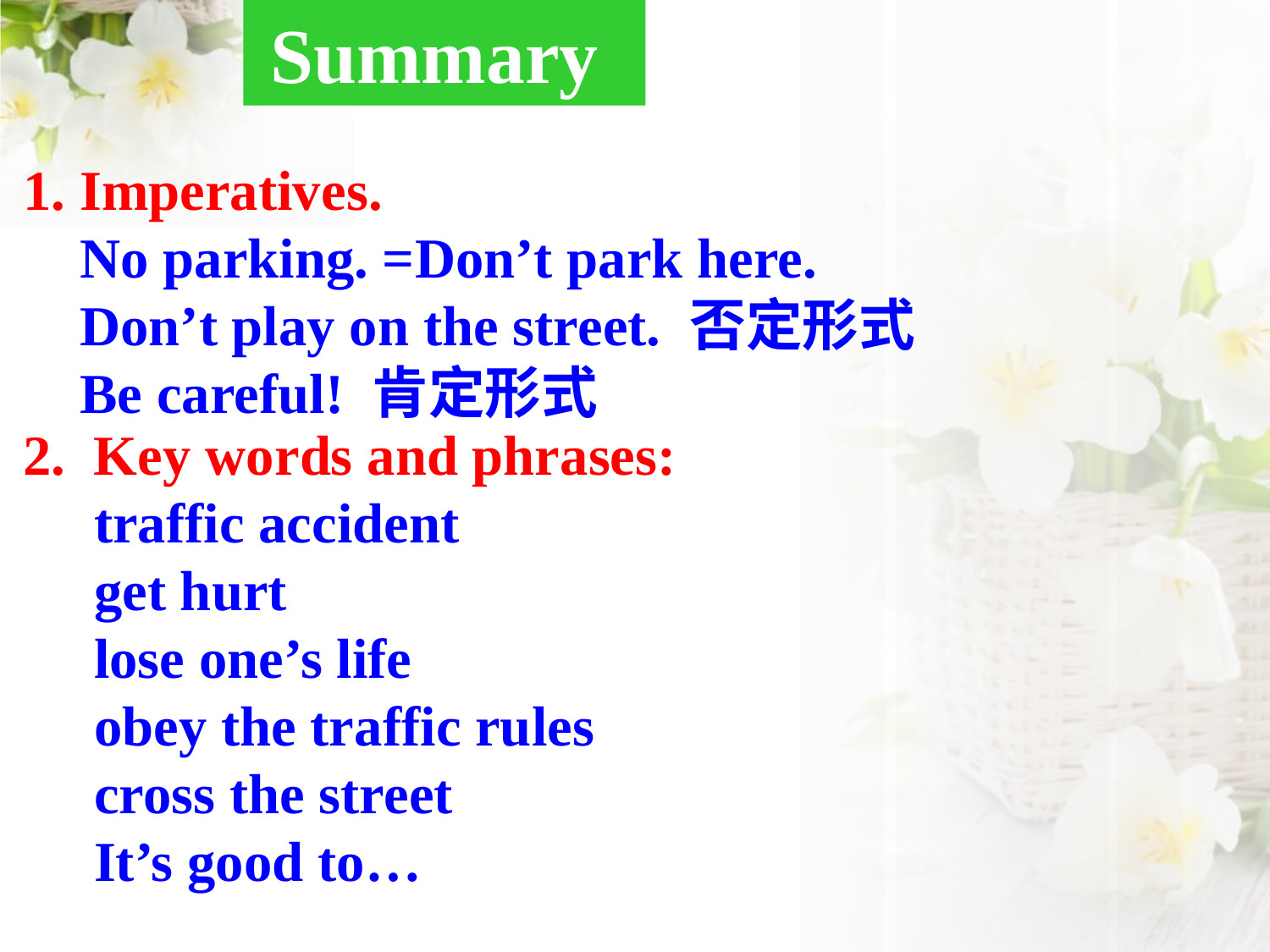

Summary
1. Imperatives.
    No parking. =Don’t park here.
    Don’t play on the street. 否定形式
    Be careful! 肯定形式
2.  Key words and phrases:
     traffic accident
     get hurt
     lose one’s life
     obey the traffic rules
     cross the street
     It’s good to…